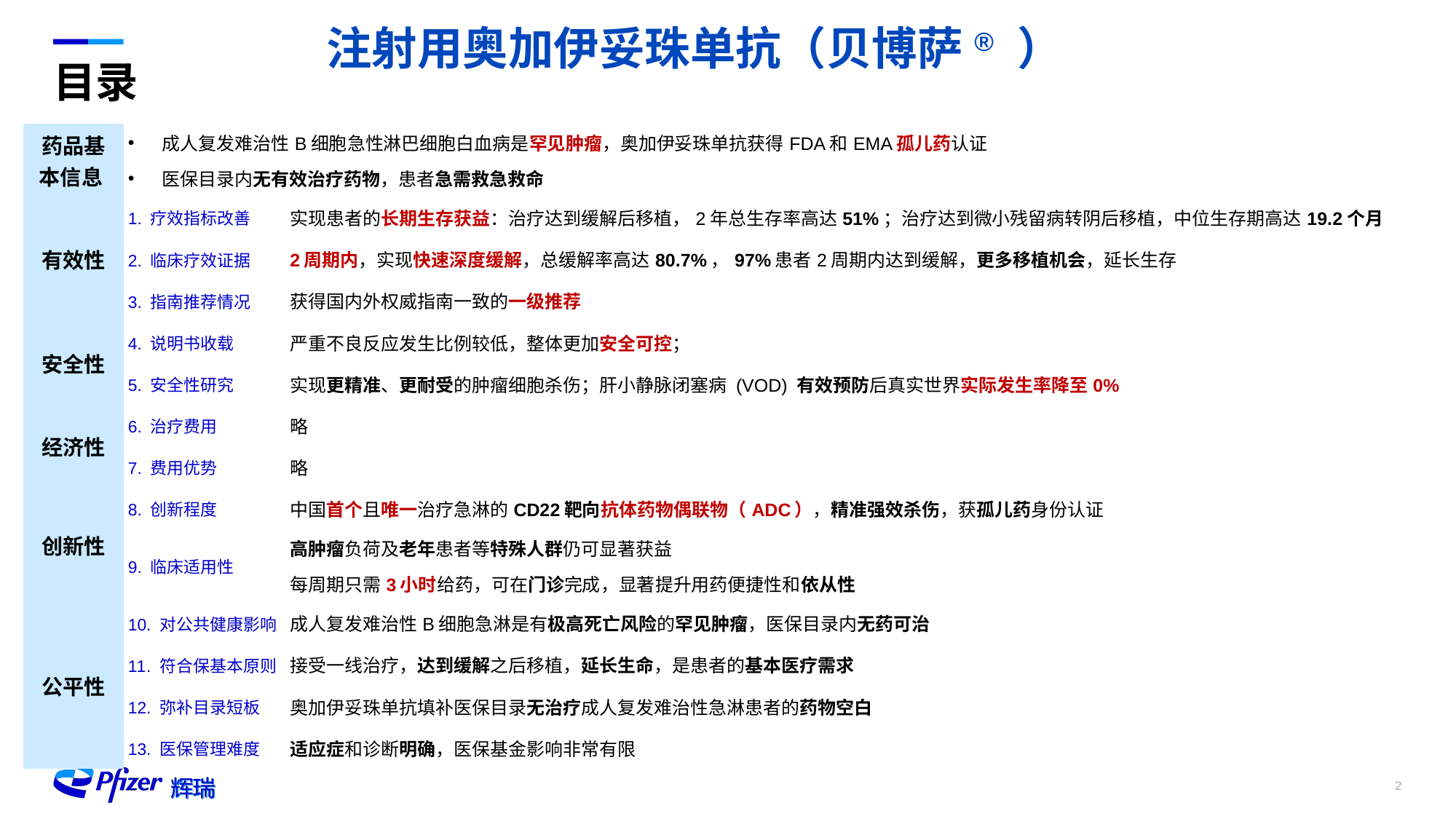

注射用奥加伊妥珠单抗（贝博萨® ）
# 目录
| 药品基本信息 | 成人复发难治性B细胞急性淋巴细胞白血病是罕见肿瘤，奥加伊妥珠单抗获得FDA和EMA孤儿药认证 医保目录内无有效治疗药物，患者急需救急救命 | 奈玛特韦片/利托那韦片 (下称Paxlovid) 用于治疗成人伴有进展为重症高风险因素的轻至中度新型冠状病毒肺炎（简称“新冠”）患者。 |
| --- | --- | --- |
| 有效性 | 1. 疗效指标改善 | 实现患者的长期生存获益：治疗达到缓解后移植，2年总生存率高达51%；治疗达到微小残留病转阴后移植，中位生存期高达19.2个月 |
|  | 2. 临床疗效证据 | 2周期内，实现快速深度缓解，总缓解率高达80.7%，97%患者2周期内达到缓解，更多移植机会，延长生存 |
|  | 3. 指南推荐情况 | 获得国内外权威指南一致的一级推荐 |
| 安全性 | 4. 说明书收载 | 严重不良反应发生比例较低，整体更加安全可控； |
|  | 5. 安全性研究 | 实现更精准、更耐受的肿瘤细胞杀伤；肝小静脉闭塞病 (VOD) 有效预防后真实世界实际发生率降至0% |
| 经济性 | 6. 治疗费用 | 略 |
|  | 7. 费用优势 | 略 |
| 创新性 | 8. 创新程度 | 中国首个且唯一治疗急淋的CD22靶向抗体药物偶联物（ADC），精准强效杀伤，获孤儿药身份认证 |
|  | 9. 临床适用性 | 高肿瘤负荷及老年患者等特殊人群仍可显著获益 每周期只需3小时给药，可在门诊完成，显著提升用药便捷性和依从性 |
| 公平性 | 10. 对公共健康影响 | 成人复发难治性B细胞急淋是有极高死亡风险的罕见肿瘤，医保目录内无药可治 |
|  | 符合保基本原则 | 接受一线治疗，达到缓解之后移植，延长生命，是患者的基本医疗需求 |
|  | 弥补目录短板 | 奥加伊妥珠单抗填补医保目录无治疗成人复发难治性急淋患者的药物空白 |
|  | 医保管理难度 | 适应症和诊断明确，医保基金影响非常有限 |